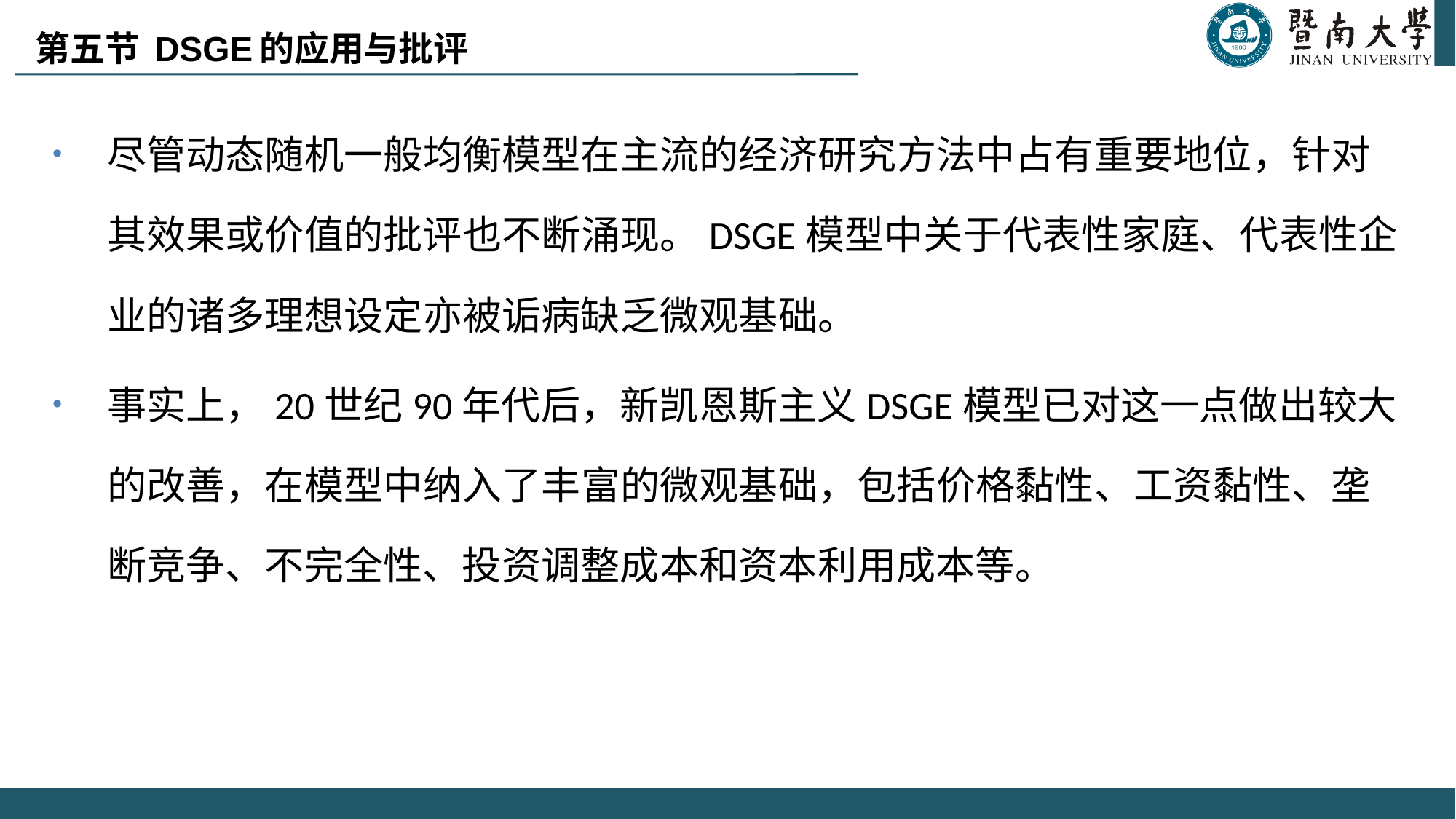

第五节 DSGE的应用与批评
尽管动态随机一般均衡模型在主流的经济研究方法中占有重要地位，针对其效果或价值的批评也不断涌现。DSGE模型中关于代表性家庭、代表性企业的诸多理想设定亦被诟病缺乏微观基础。
事实上，20世纪90年代后，新凯恩斯主义DSGE模型已对这一点做出较大的改善，在模型中纳入了丰富的微观基础，包括价格黏性、工资黏性、垄断竞争、不完全性、投资调整成本和资本利用成本等。